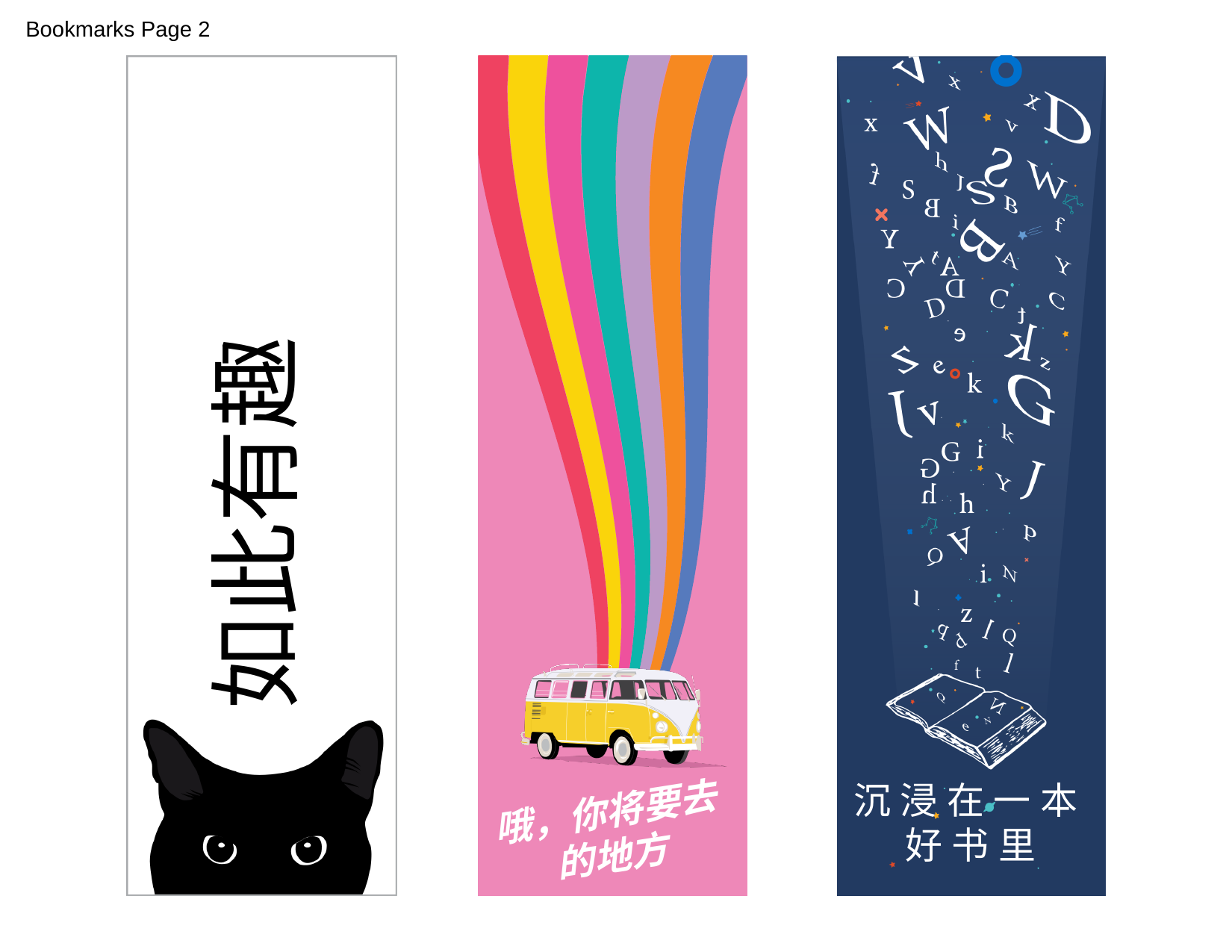

# Bookmarks Page 2
如此有趣
沉浸在一本
好书里
哦，你将要去的地方